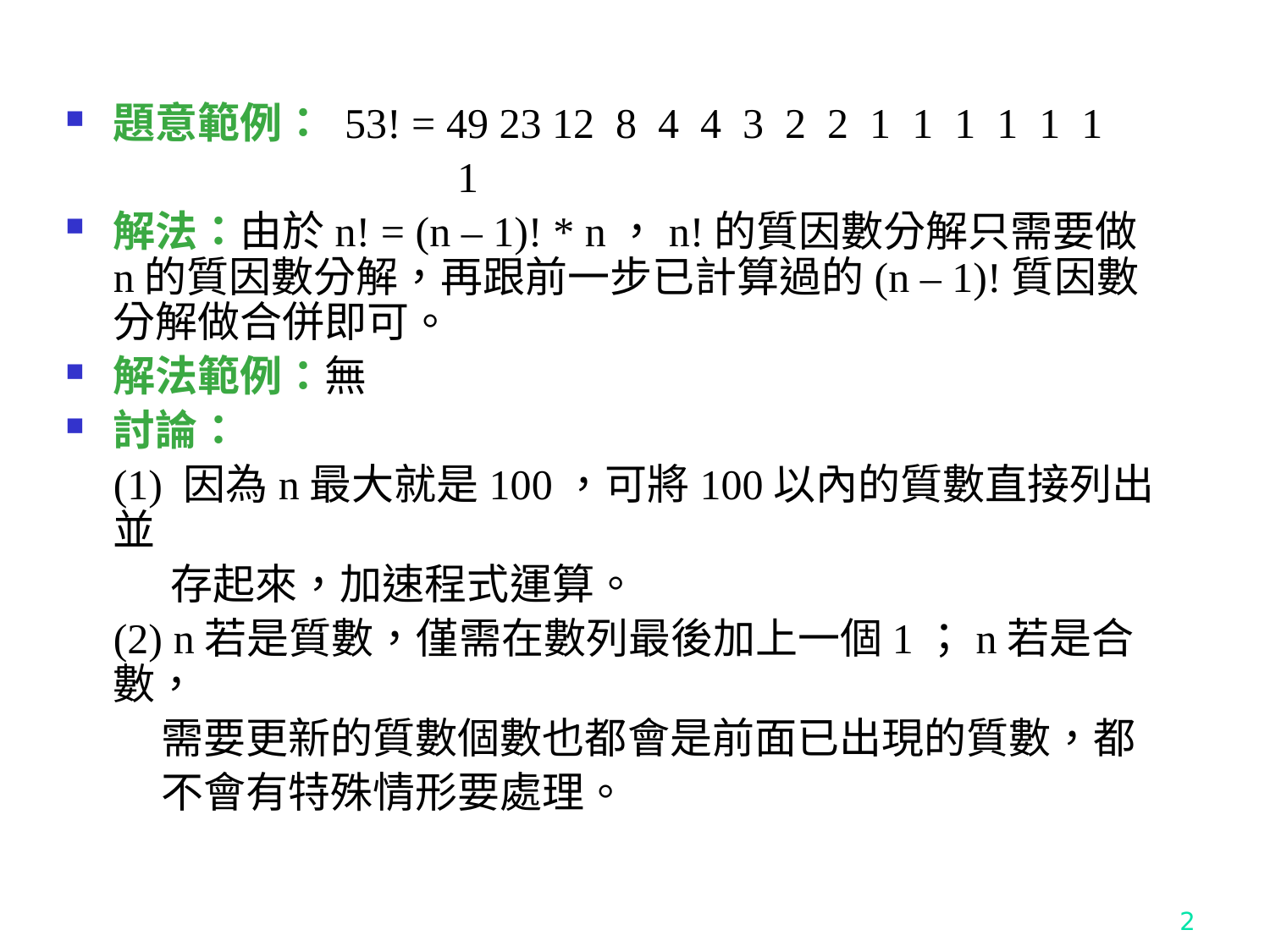

題意範例： 53! = 49 23 12  8  4  4  3  2  2  1  1  1  1  1  1
		             1
解法：由於n! = (n – 1)! * n，n!的質因數分解只需要做n的質因數分解，再跟前一步已計算過的(n – 1)!質因數分解做合併即可。
解法範例：無
討論：
	(1) 因為n最大就是100，可將100以內的質數直接列出並
          存起來，加速程式運算。
	(2) n若是質數，僅需在數列最後加上一個1；n若是合數，
	    需要更新的質數個數也都會是前面已出現的質數，都
	    不會有特殊情形要處理。
2